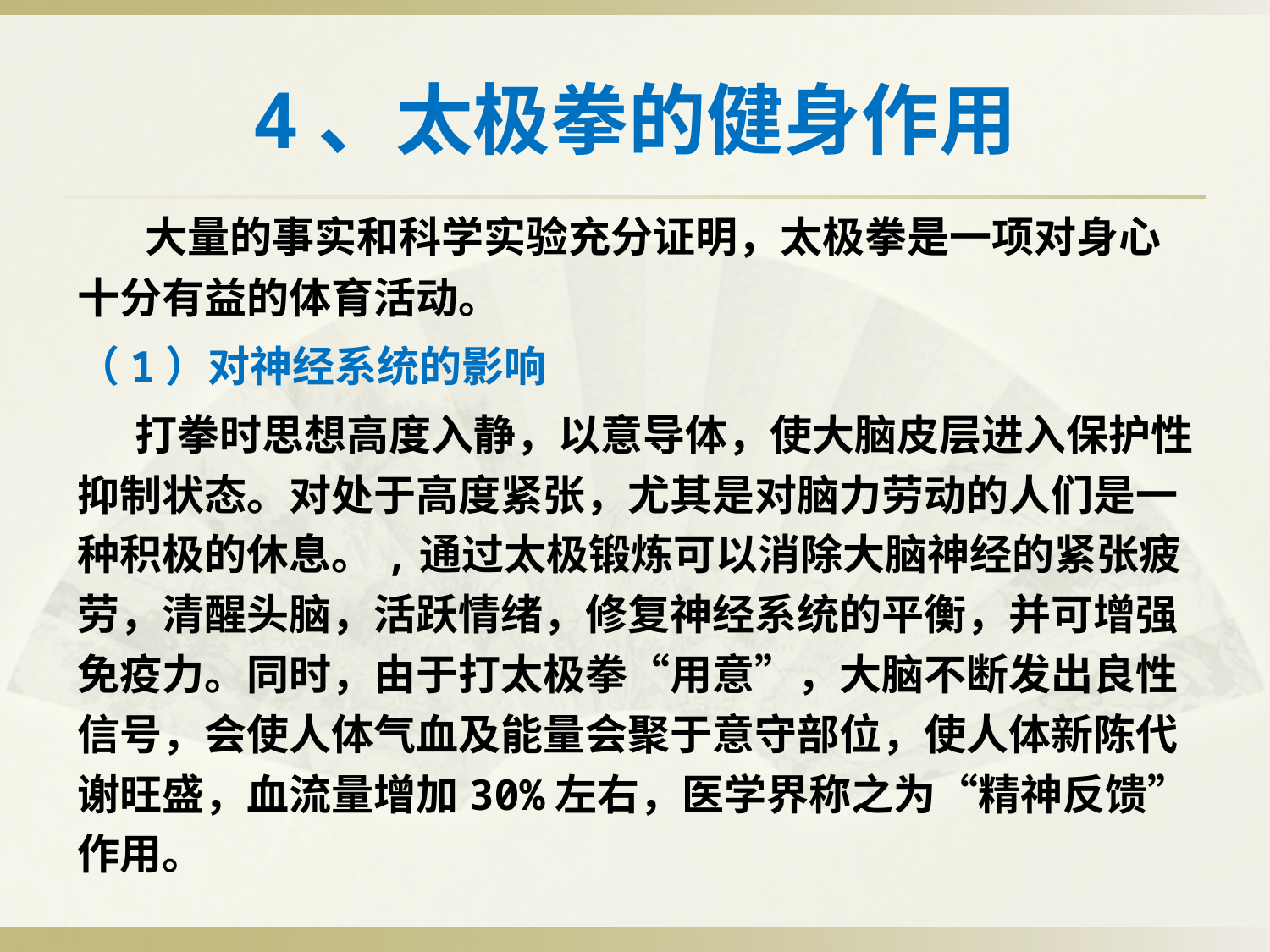

# 4、太极拳的健身作用
     大量的事实和科学实验充分证明，太极拳是一项对身心十分有益的体育活动。
（1）对神经系统的影响
     打拳时思想高度入静，以意导体，使大脑皮层进入保护性抑制状态。对处于高度紧张，尤其是对脑力劳动的人们是一种积极的休息。,通过太极锻炼可以消除大脑神经的紧张疲劳，清醒头脑，活跃情绪，修复神经系统的平衡，并可增强免疫力。同时，由于打太极拳“用意”，大脑不断发出良性信号，会使人体气血及能量会聚于意守部位，使人体新陈代谢旺盛，血流量增加30%左右，医学界称之为“精神反馈”作用。